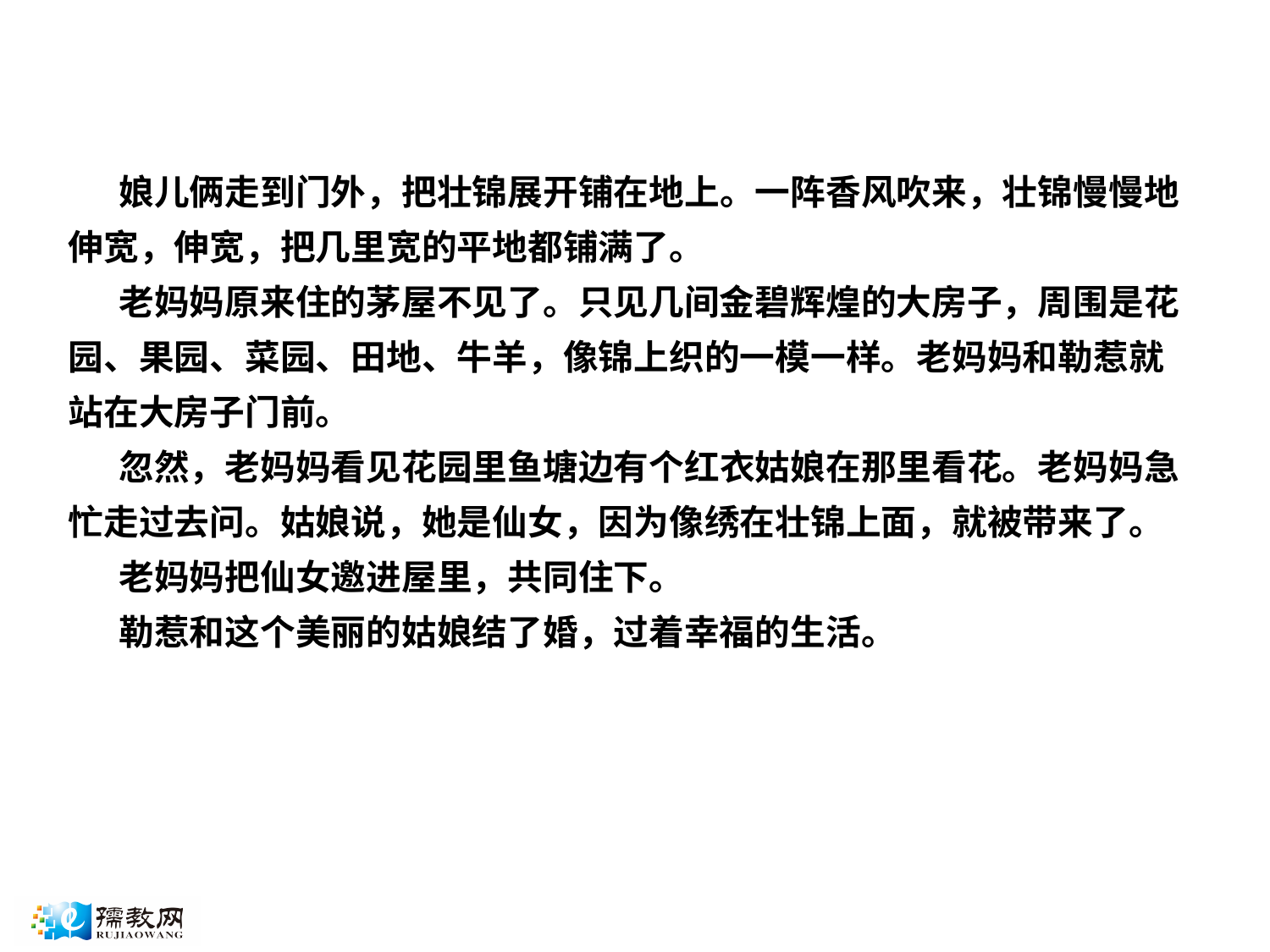

娘儿俩走到门外，把壮锦展开铺在地上。一阵香风吹来，壮锦慢慢地伸宽，伸宽，把几里宽的平地都铺满了。
老妈妈原来住的茅屋不见了。只见几间金碧辉煌的大房子，周围是花园、果园、菜园、田地、牛羊，像锦上织的一模一样。老妈妈和勒惹就站在大房子门前。
忽然，老妈妈看见花园里鱼塘边有个红衣姑娘在那里看花。老妈妈急忙走过去问。姑娘说，她是仙女，因为像绣在壮锦上面，就被带来了。
老妈妈把仙女邀进屋里，共同住下。
勒惹和这个美丽的姑娘结了婚，过着幸福的生活。